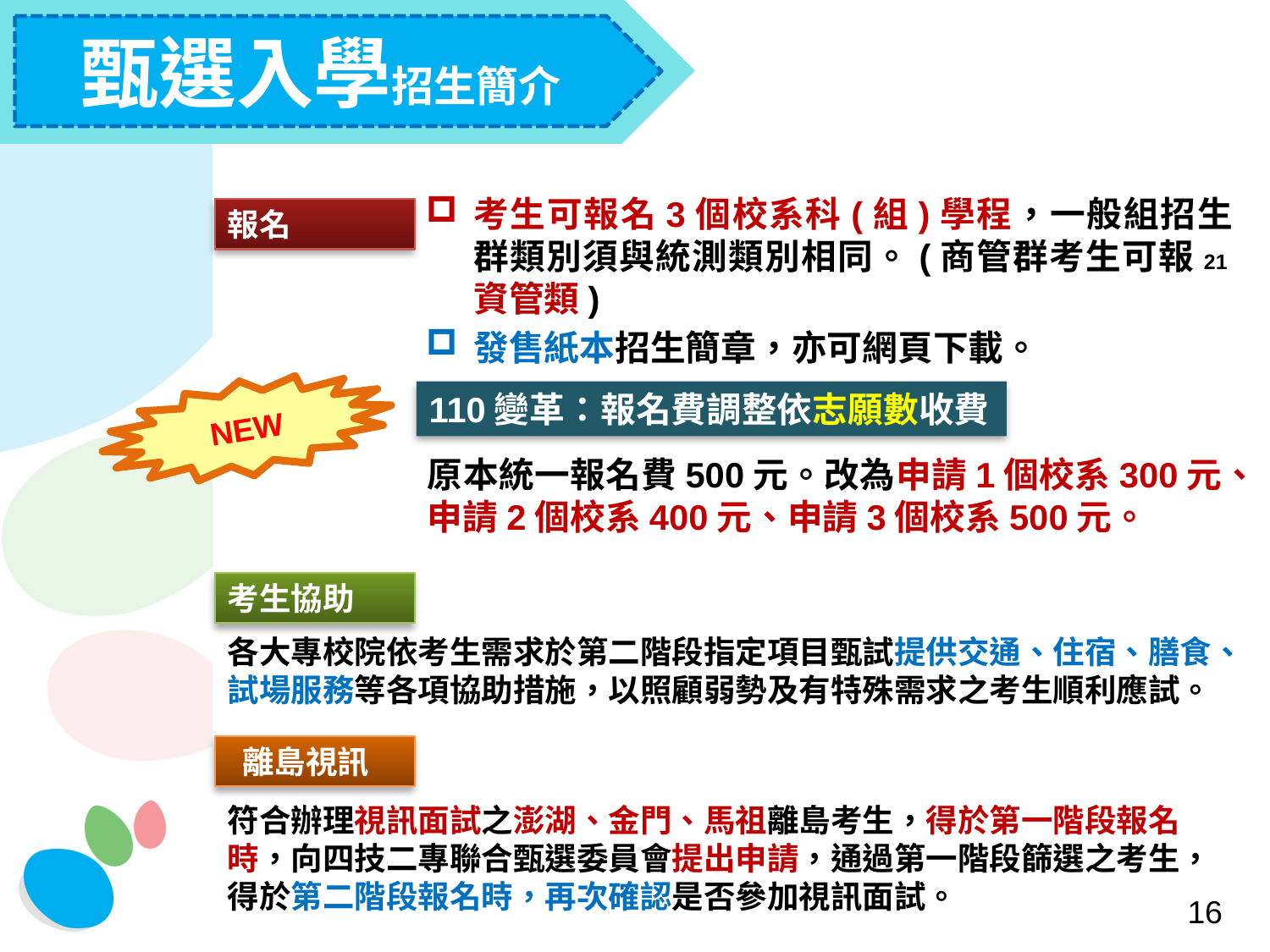

甄選入學招生簡介
考生可報名3個校系科(組)學程，一般組招生群類別須與統測類別相同。(商管群考生可報21資管類)
發售紙本招生簡章，亦可網頁下載。

報名
NEW
110變革：報名費調整依志願數收費
原本統一報名費500元。改為申請1個校系300元、申請2個校系400元、申請3個校系500元。

考生協助
各大專校院依考生需求於第二階段指定項目甄試提供交通、住宿、膳食、試場服務等各項協助措施，以照顧弱勢及有特殊需求之考生順利應試。
 離島視訊
符合辦理視訊面試之澎湖、金門、馬祖離島考生，得於第一階段報名時，向四技二專聯合甄選委員會提出申請，通過第一階段篩選之考生，得於第二階段報名時，再次確認是否參加視訊面試。